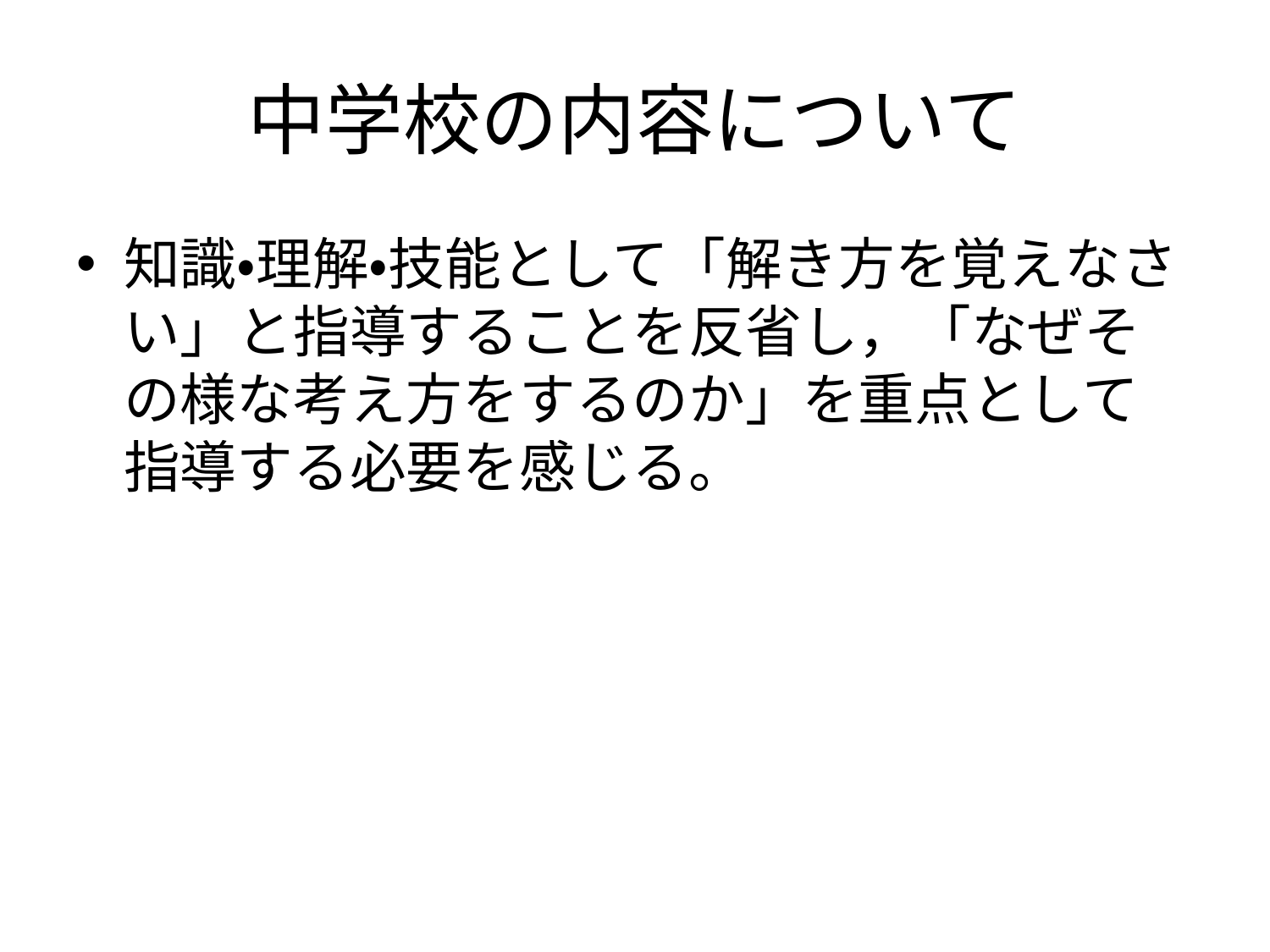

# 中学校の内容について
知識・理解・技能として「解き方を覚えなさい」と指導することを反省し，「なぜその様な考え方をするのか」を重点として指導する必要を感じる。